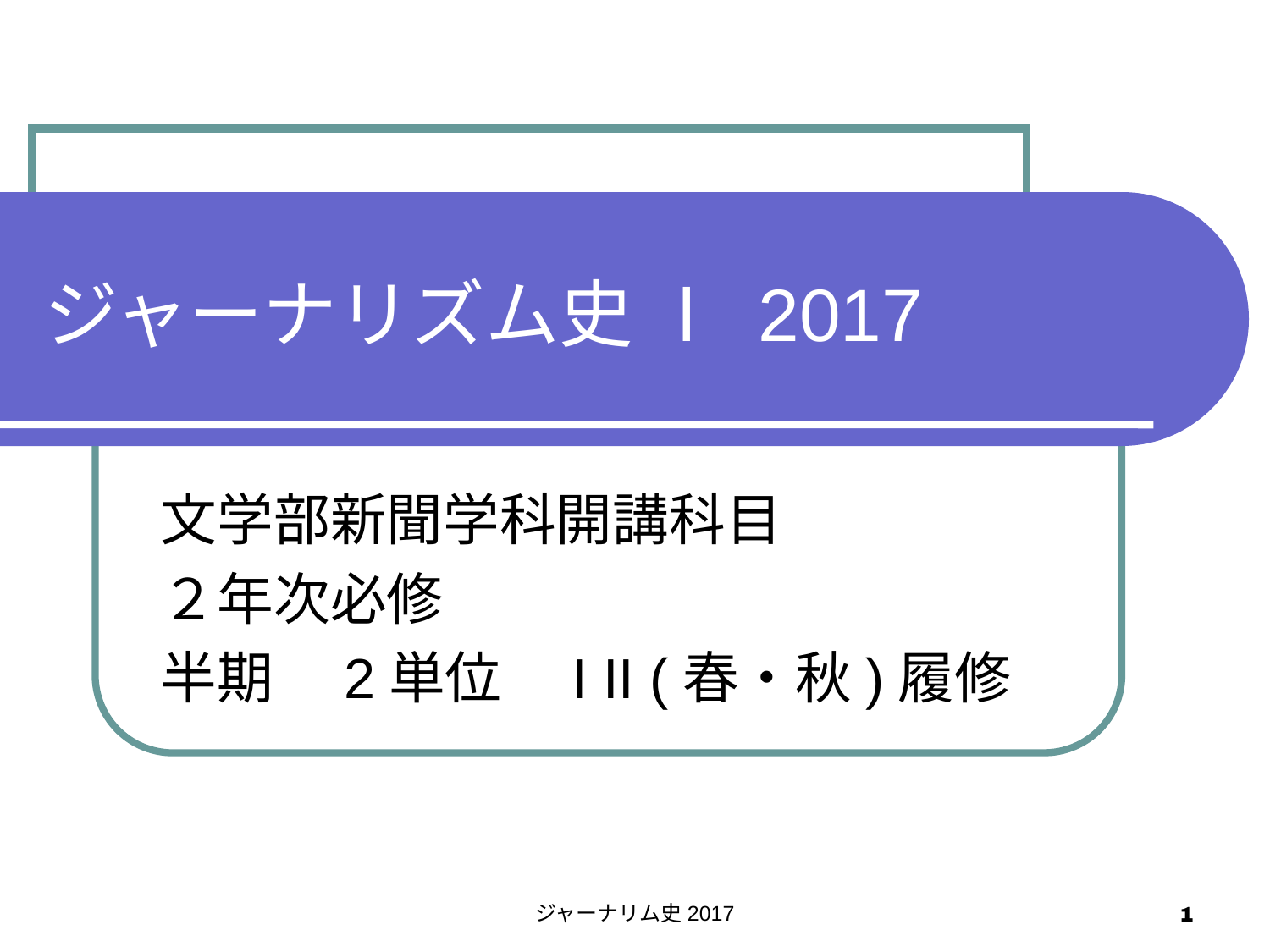

# ジャーナリズム史 Ⅰ 2017
文学部新聞学科開講科目
２年次必修
半期　2単位　I II (春・秋)履修
1
ジャーナリム史2017